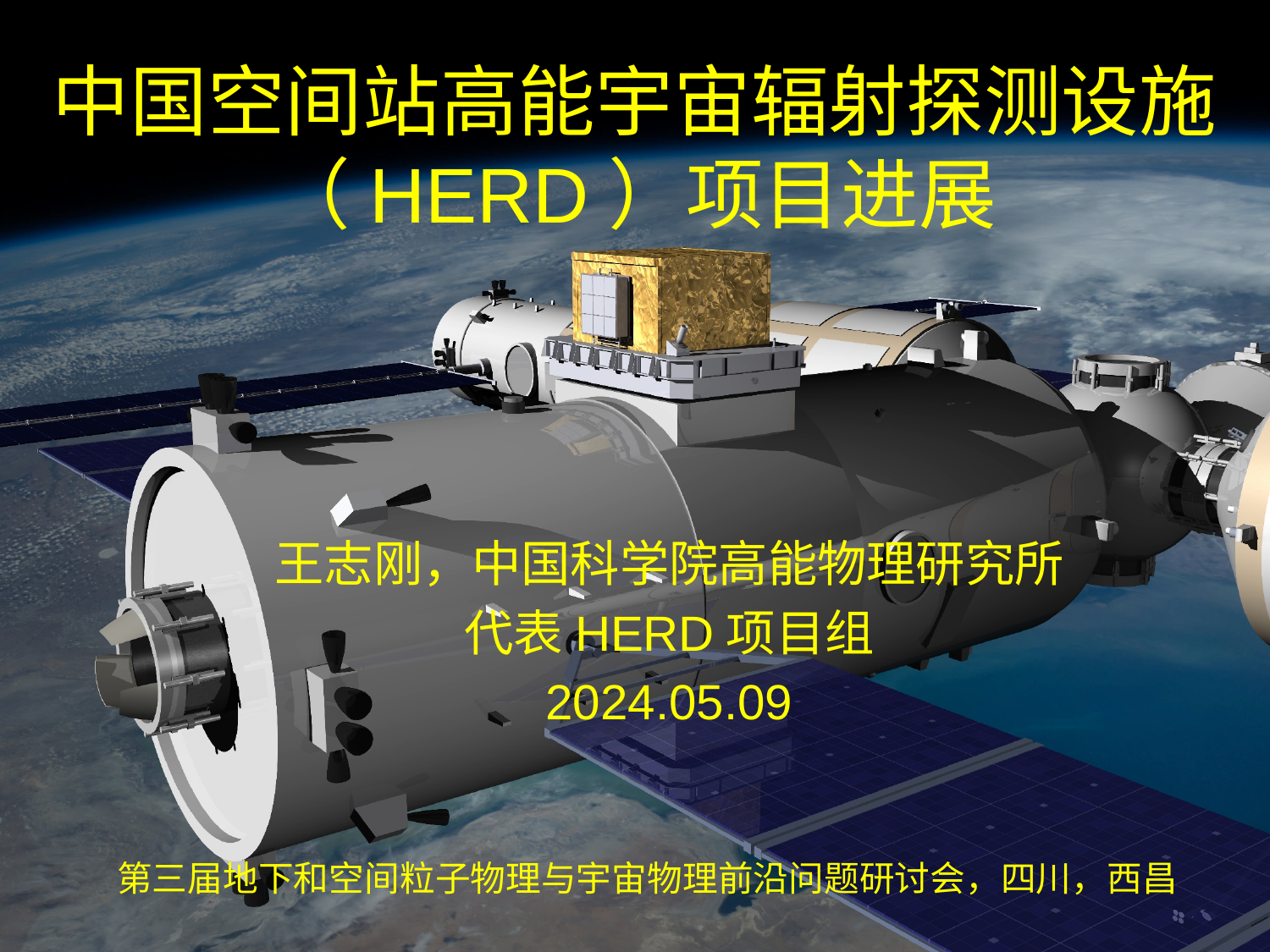

# 中国空间站高能宇宙辐射探测设施（HERD）项目进展
王志刚，中国科学院高能物理研究所
代表HERD项目组
2024.05.09
第三届地下和空间粒子物理与宇宙物理前沿问题研讨会，四川，西昌